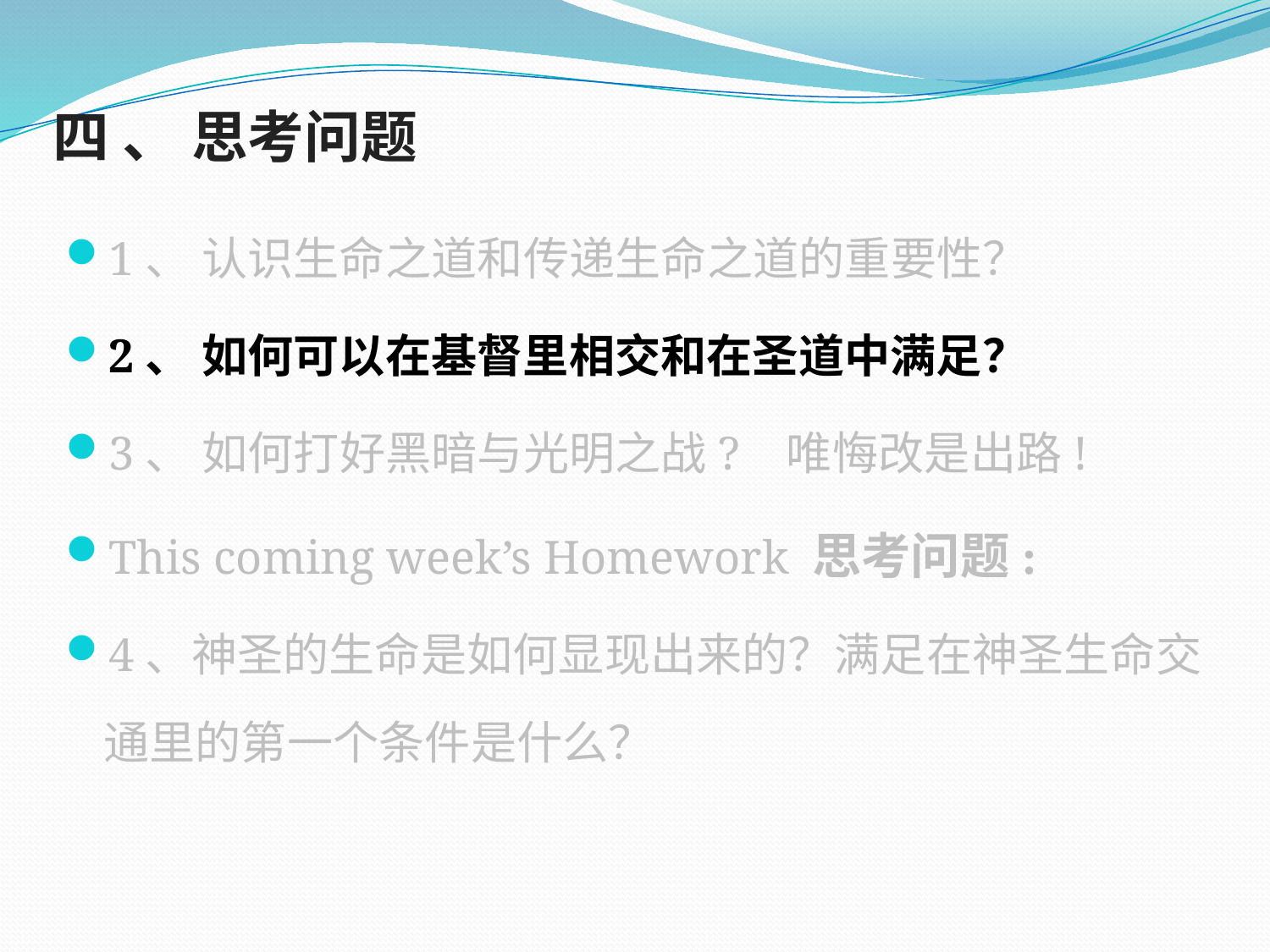

# 四 、 思考问题
1、 认识生命之道和传递生命之道的重要性？
2、 如何可以在基督里相交和在圣道中满足？
3、 如何打好黑暗与光明之战?   唯悔改是出路!
This coming week’s Homework 思考问题:
4、神圣的生命是如何显现出来的？满足在神圣生命交通里的第一个条件是什么？